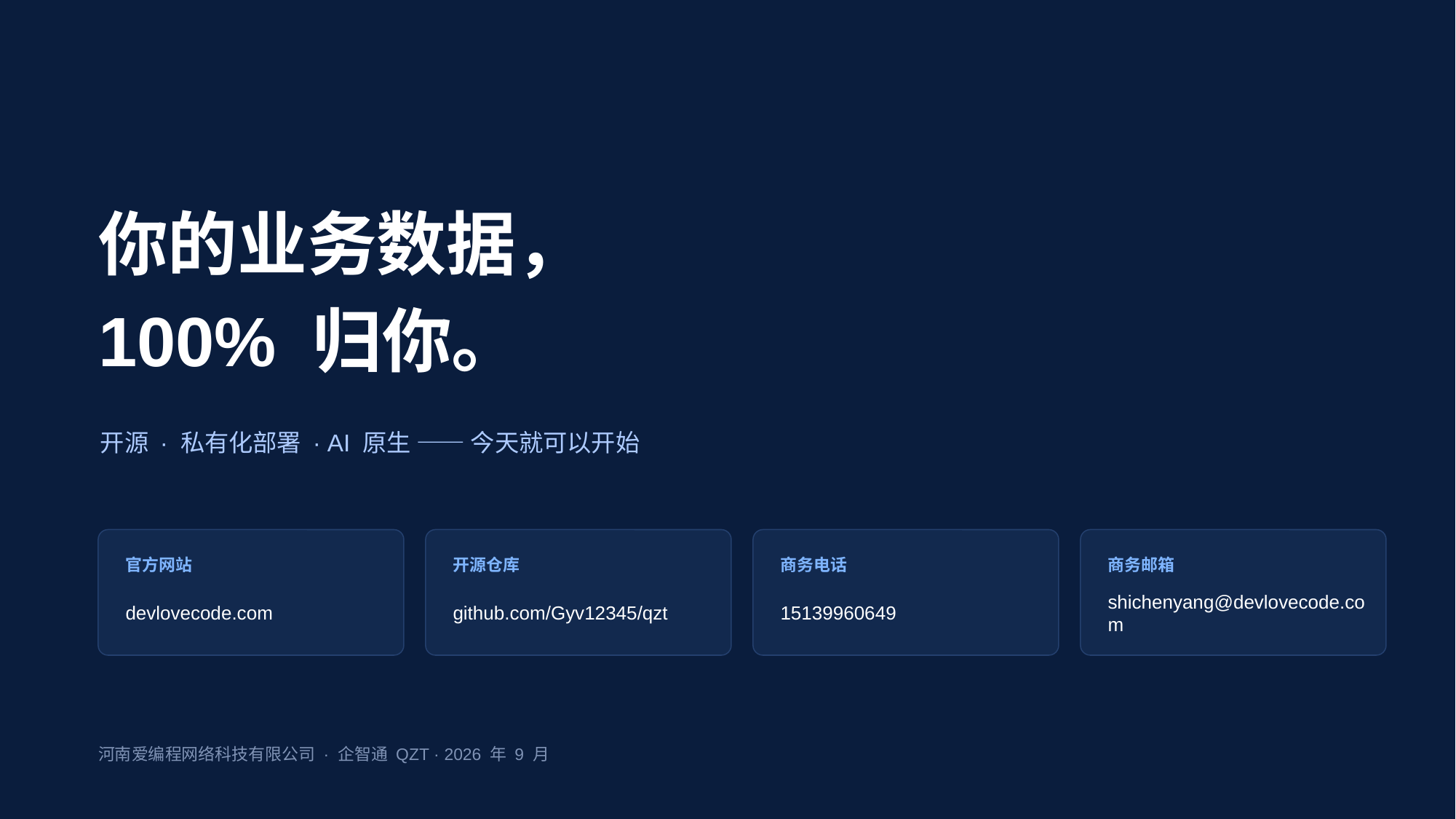

你的业务数据，
100% 归你。
开源 · 私有化部署 · AI 原生 —— 今天就可以开始

官方网站
开源仓库
商务电话
商务邮箱
devlovecode.com
github.com/Gyv12345/qzt
15139960649
shichenyang@devlovecode.com
河南爱编程网络科技有限公司 · 企智通 QZT · 2026 年 9 月